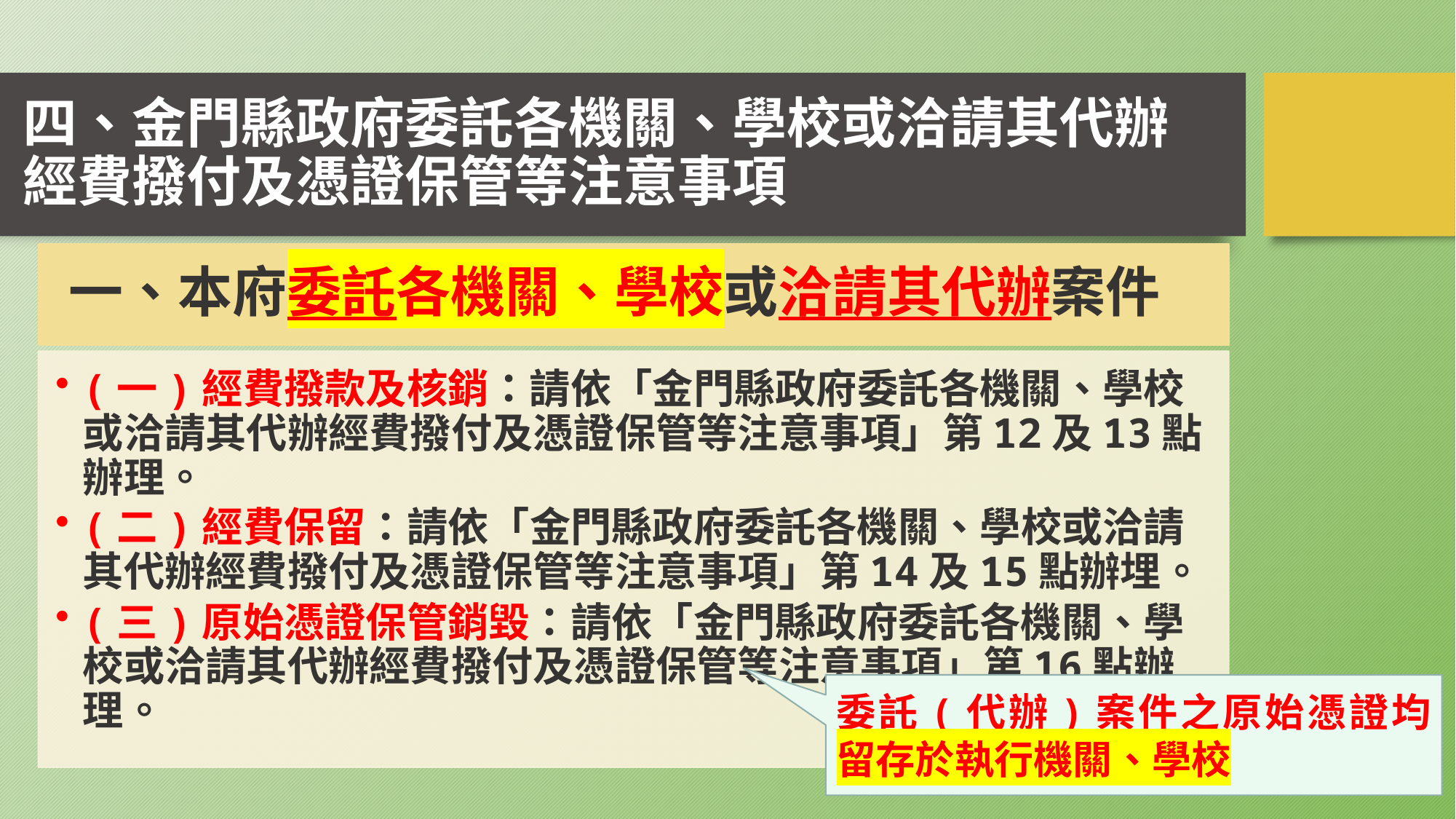

# 四、金門縣政府委託各機關、學校或洽請其代辦 經費撥付及憑證保管等注意事項
一、本府委託各機關、學校或洽請其代辦案件
(一)經費撥款及核銷：請依「金門縣政府委託各機關、學校或洽請其代辦經費撥付及憑證保管等注意事項」第12及13點辦理。
(二)經費保留：請依「金門縣政府委託各機關、學校或洽請其代辦經費撥付及憑證保管等注意事項」第14及15點辦埋。
(三)原始憑證保管銷毀：請依「金門縣政府委託各機關、學校或洽請其代辦經費撥付及憑證保管等注意事項」第16點辦理。
委託(代辦)案件之原始憑證均留存於執行機關、學校